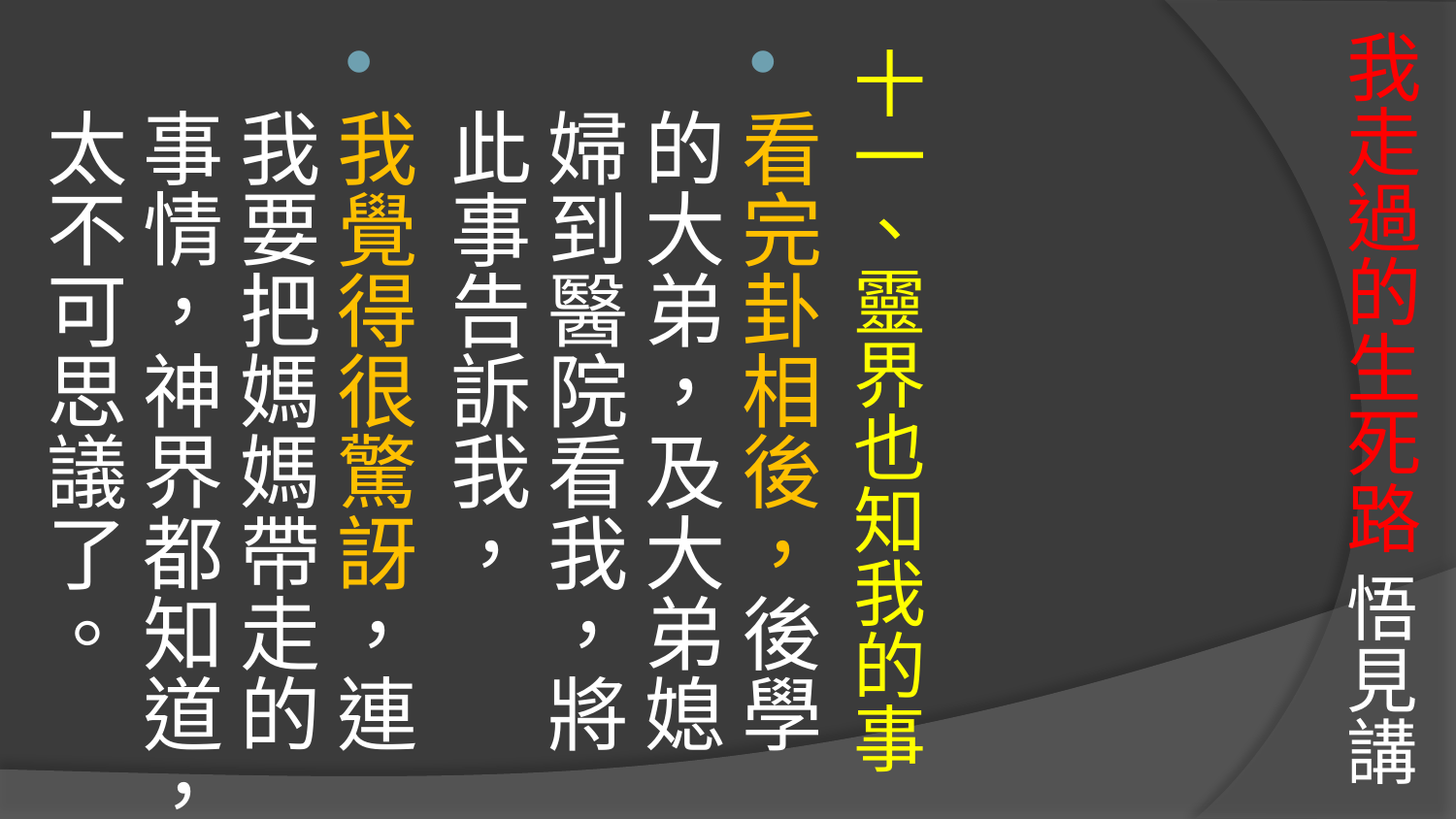

# 我走過的生死路 悟見講
十一、靈界也知我的事
看完卦相後，後學的大弟，及大弟媳婦到醫院看我，將此事告訴我，
我覺得很驚訝，連我要把媽媽帶走的事情，神界都知道，太不可思議了。